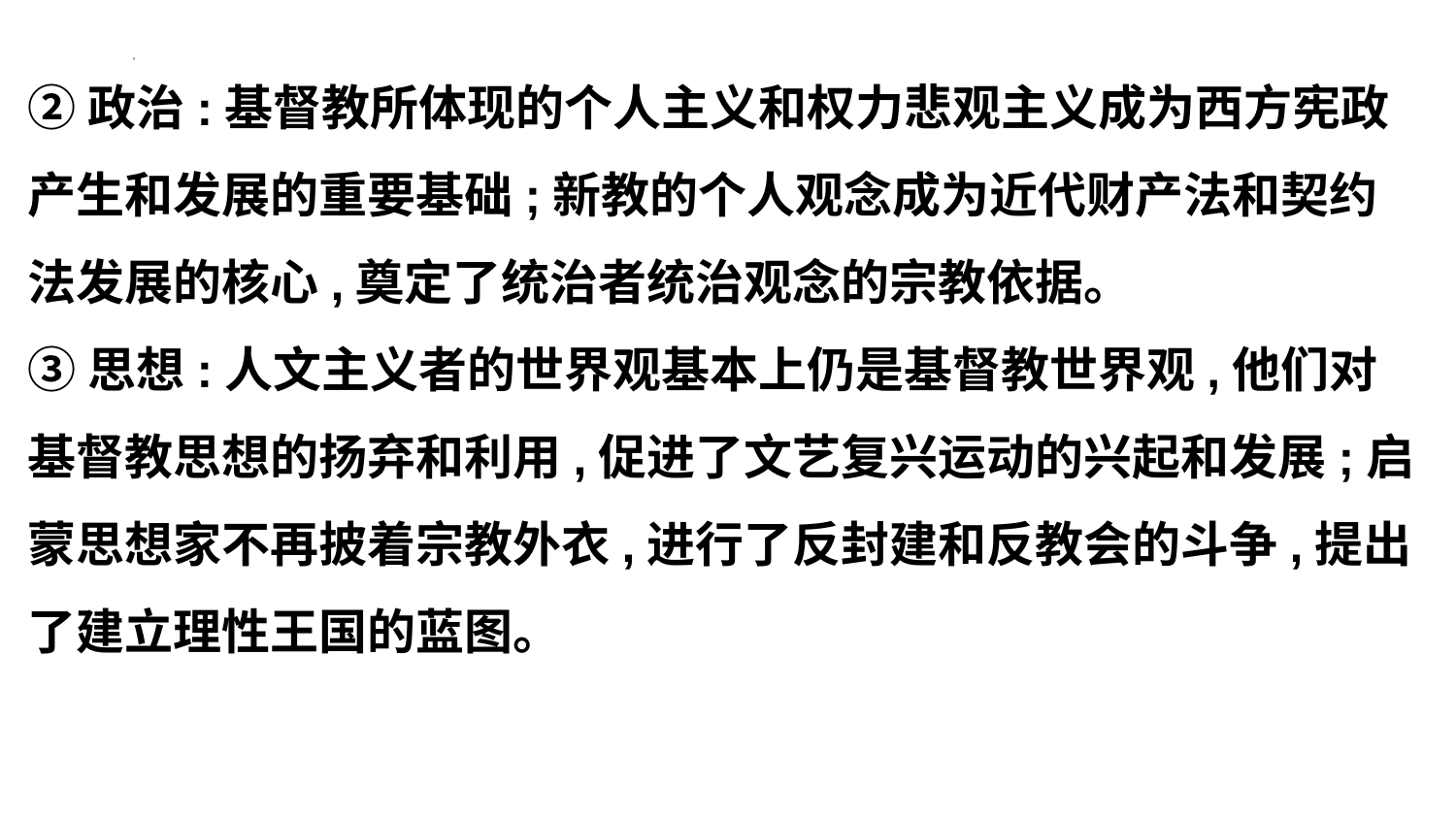

②政治:基督教所体现的个人主义和权力悲观主义成为西方宪政产生和发展的重要基础;新教的个人观念成为近代财产法和契约法发展的核心,奠定了统治者统治观念的宗教依据。
③思想:人文主义者的世界观基本上仍是基督教世界观,他们对基督教思想的扬弃和利用,促进了文艺复兴运动的兴起和发展;启蒙思想家不再披着宗教外衣,进行了反封建和反教会的斗争,提出了建立理性王国的蓝图。